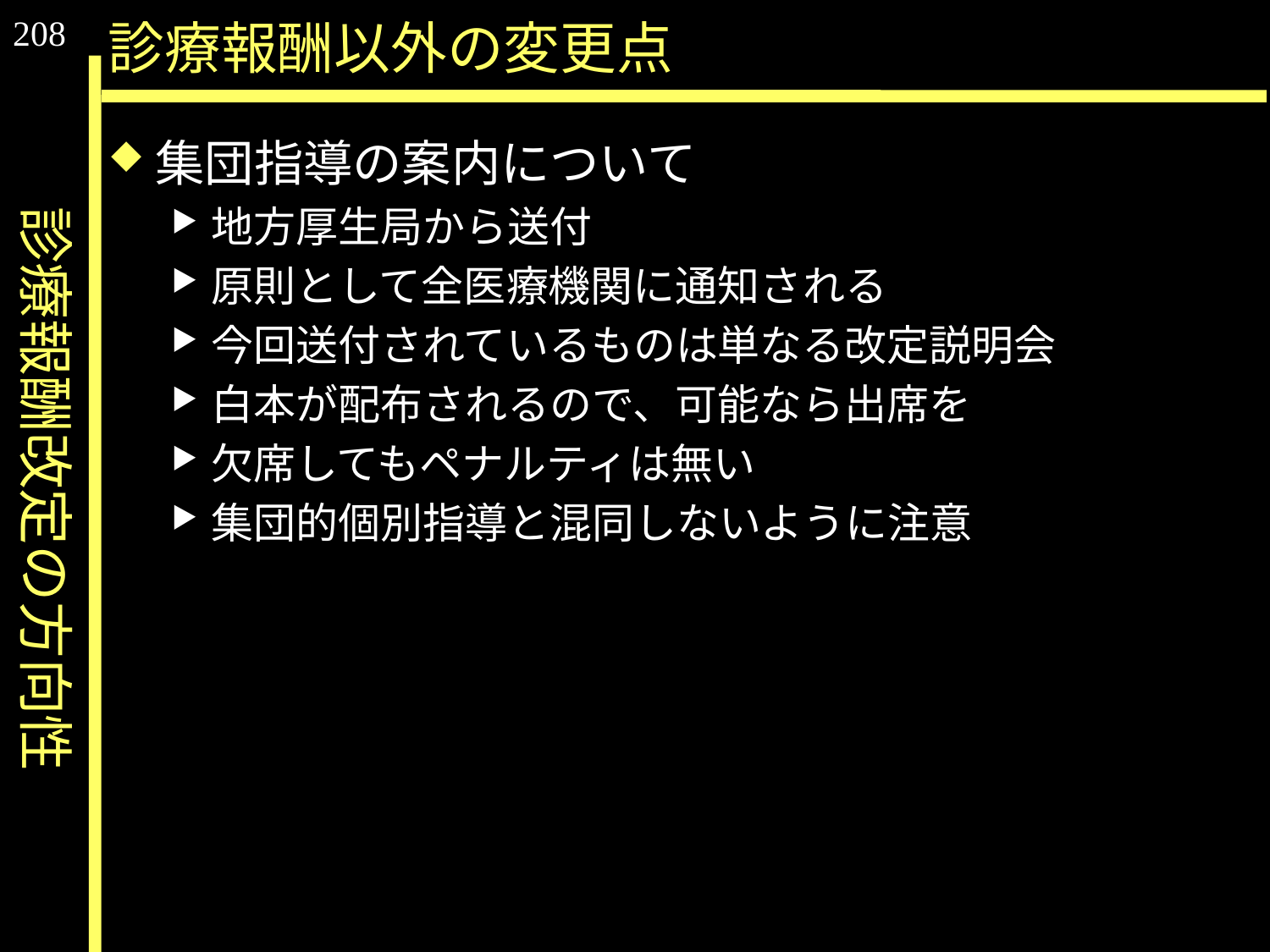

208
# 診療報酬以外の変更点

診療報酬改定の方向性
集団指導の案内について
地方厚生局から送付
原則として全医療機関に通知される
今回送付されているものは単なる改定説明会
白本が配布されるので、可能なら出席を
欠席してもペナルティは無い
集団的個別指導と混同しないように注意